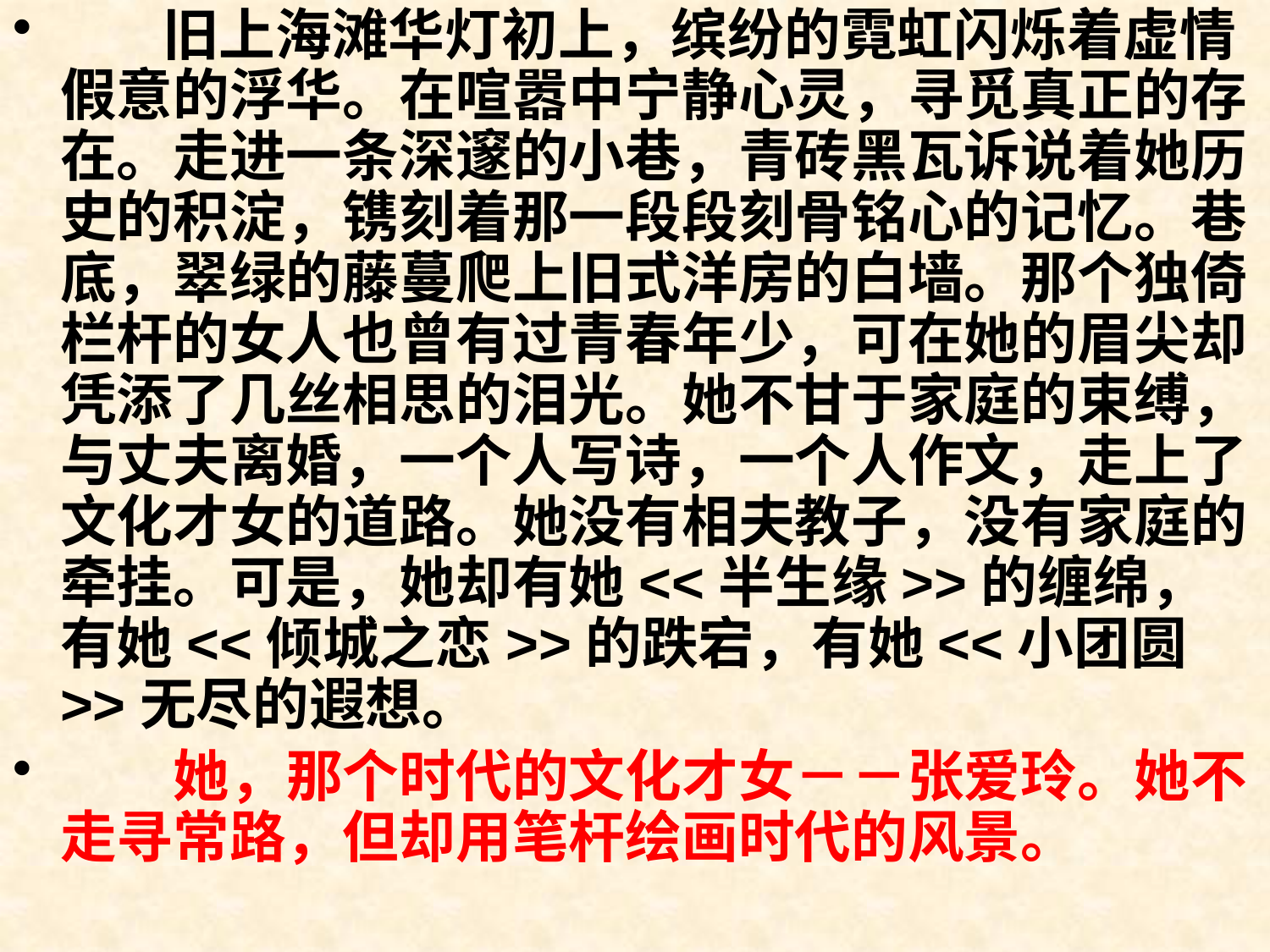

旧上海滩华灯初上，缤纷的霓虹闪烁着虚情假意的浮华。在喧嚣中宁静心灵，寻觅真正的存在。走进一条深邃的小巷，青砖黑瓦诉说着她历史的积淀，镌刻着那一段段刻骨铭心的记忆。巷底，翠绿的藤蔓爬上旧式洋房的白墙。那个独倚栏杆的女人也曾有过青春年少，可在她的眉尖却凭添了几丝相思的泪光。她不甘于家庭的束缚，与丈夫离婚，一个人写诗，一个人作文，走上了文化才女的道路。她没有相夫教子，没有家庭的牵挂。可是，她却有她<<半生缘>>的缠绵，有她<<倾城之恋>>的跌宕，有她<<小团圆>>无尽的遐想。
　　她，那个时代的文化才女－－张爱玲。她不走寻常路，但却用笔杆绘画时代的风景。